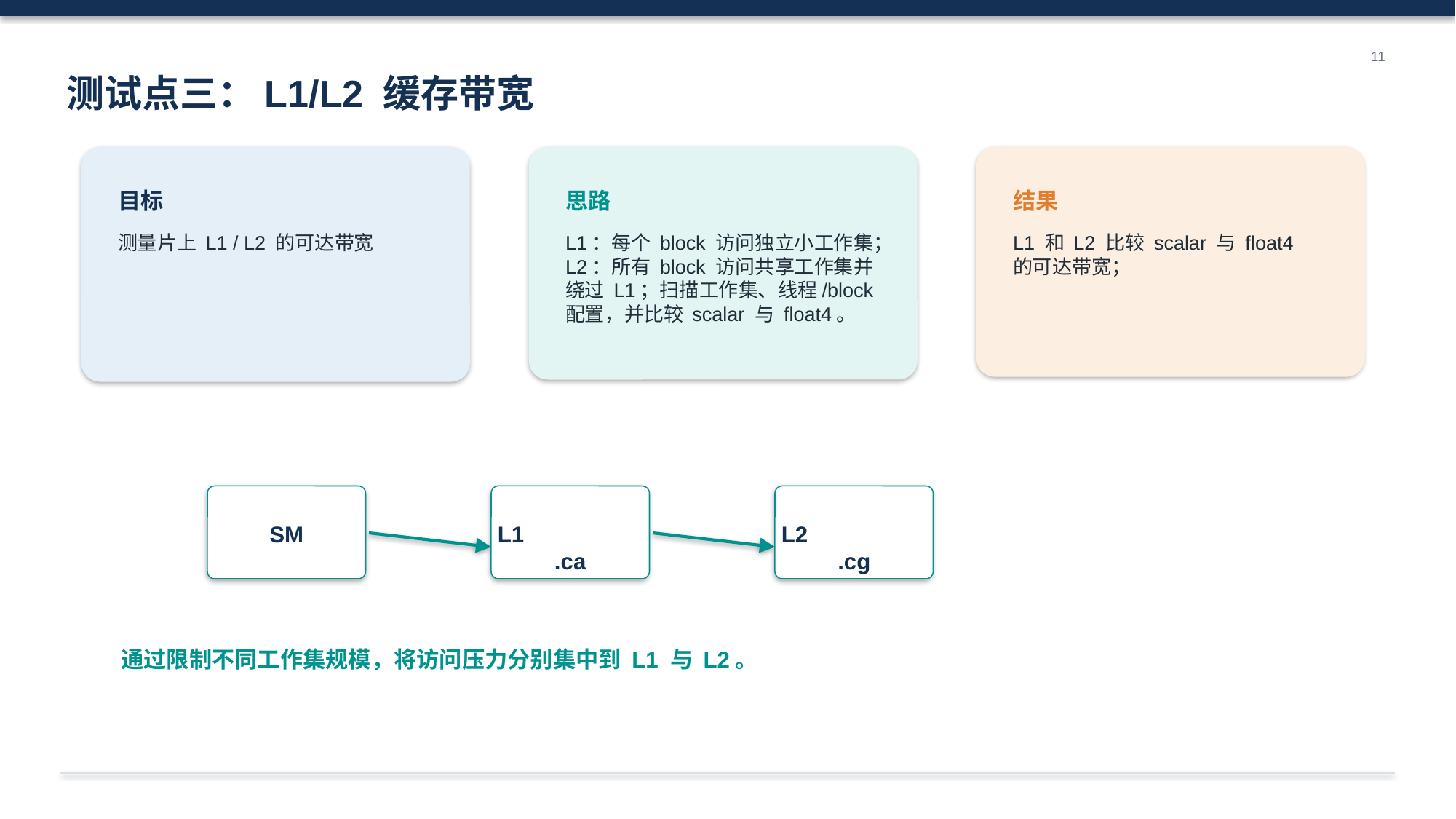

11
测试点三：L1/L2 缓存带宽

目标
思路
结果
测量片上 L1 / L2 的可达带宽
L1：每个 block 访问独立小工作集；L2：所有 block 访问共享工作集并绕过 L1；扫描工作集、线程/block 配置，并比较 scalar 与 float4。
L1 和 L2 比较 scalar 与 float4 的可达带宽；

SM
L1
.ca
L2
.cg
通过限制不同工作集规模，将访问压力分别集中到 L1 与 L2。
8